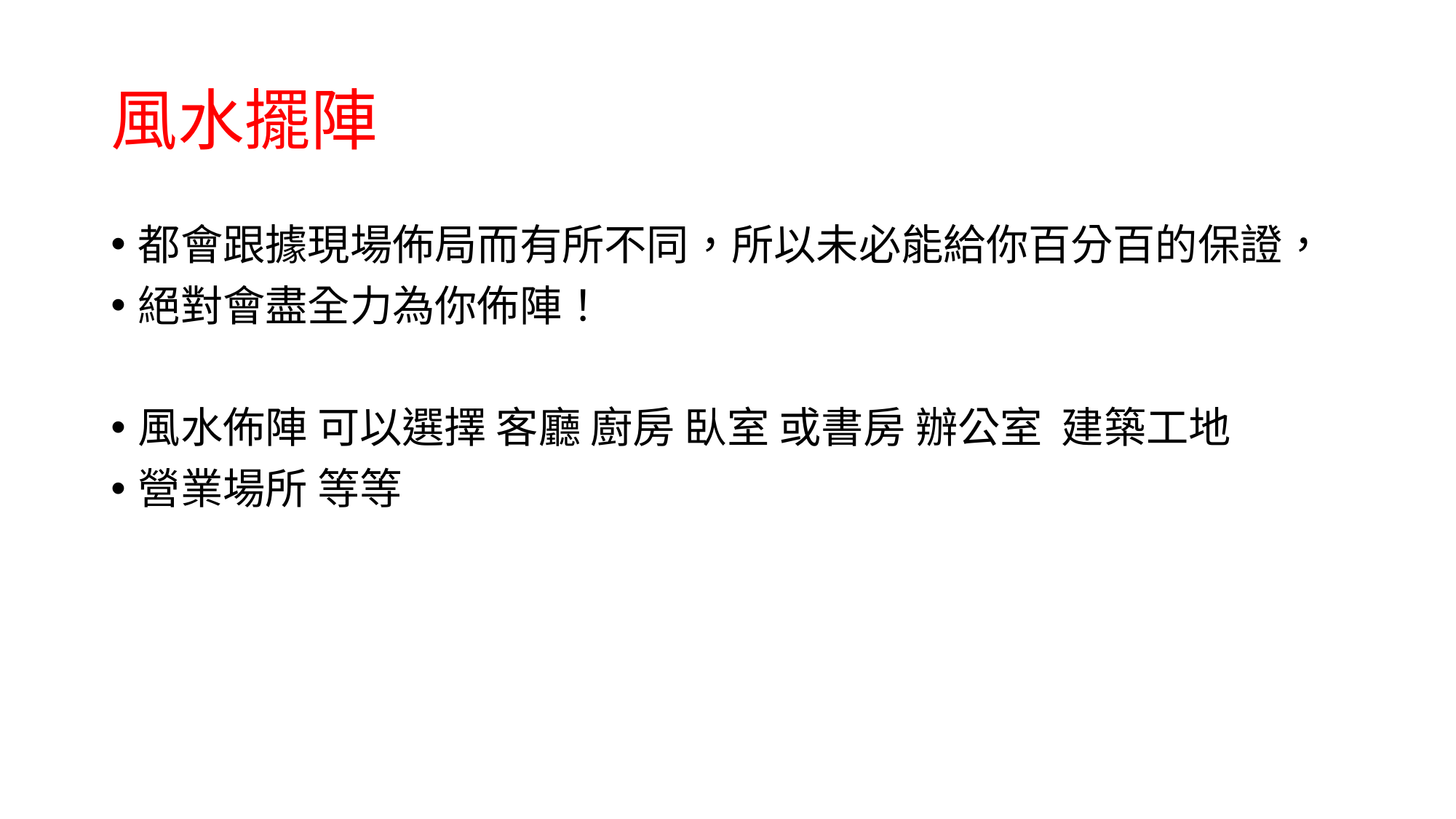

# 風水擺陣
都會跟據現場佈局而有所不同，所以未必能給你百分百的保證，
絕對會盡全力為你佈陣！

風水佈陣 可以選擇 客廳 廚房 臥室 或書房 辦公室  建築工地
營業場所 等等